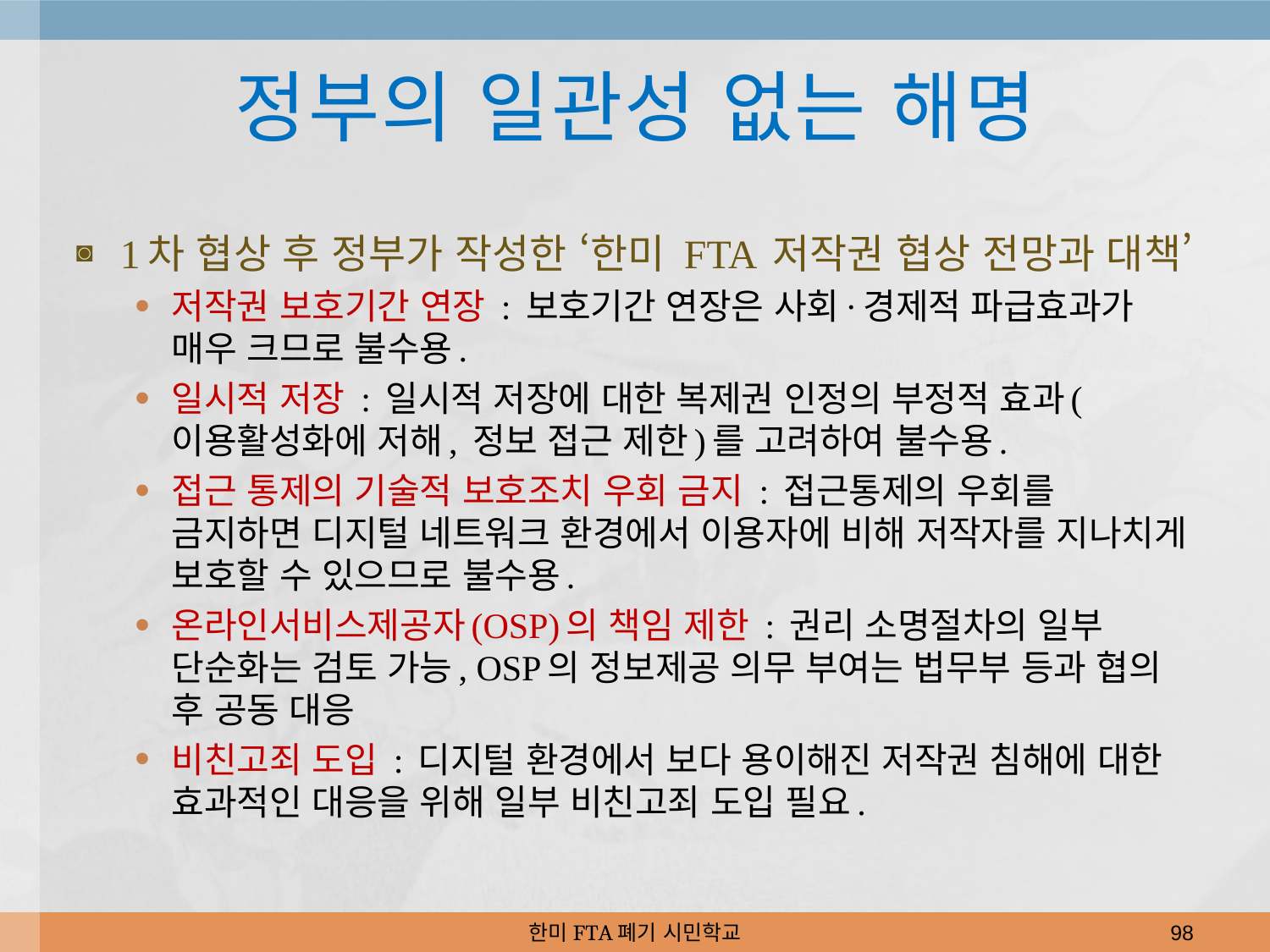

# 정부의 일관성 없는 해명
1차 협상 후 정부가 작성한 ‘한미 FTA 저작권 협상 전망과 대책’
저작권 보호기간 연장 : 보호기간 연장은 사회·경제적 파급효과가 매우 크므로 불수용.
일시적 저장 : 일시적 저장에 대한 복제권 인정의 부정적 효과(이용활성화에 저해, 정보 접근 제한)를 고려하여 불수용.
접근 통제의 기술적 보호조치 우회 금지 : 접근통제의 우회를 금지하면 디지털 네트워크 환경에서 이용자에 비해 저작자를 지나치게 보호할 수 있으므로 불수용.
온라인서비스제공자(OSP)의 책임 제한 : 권리 소명절차의 일부 단순화는 검토 가능, OSP의 정보제공 의무 부여는 법무부 등과 협의 후 공동 대응
비친고죄 도입 : 디지털 환경에서 보다 용이해진 저작권 침해에 대한 효과적인 대응을 위해 일부 비친고죄 도입 필요.

한미FTA폐기 시민학교
98